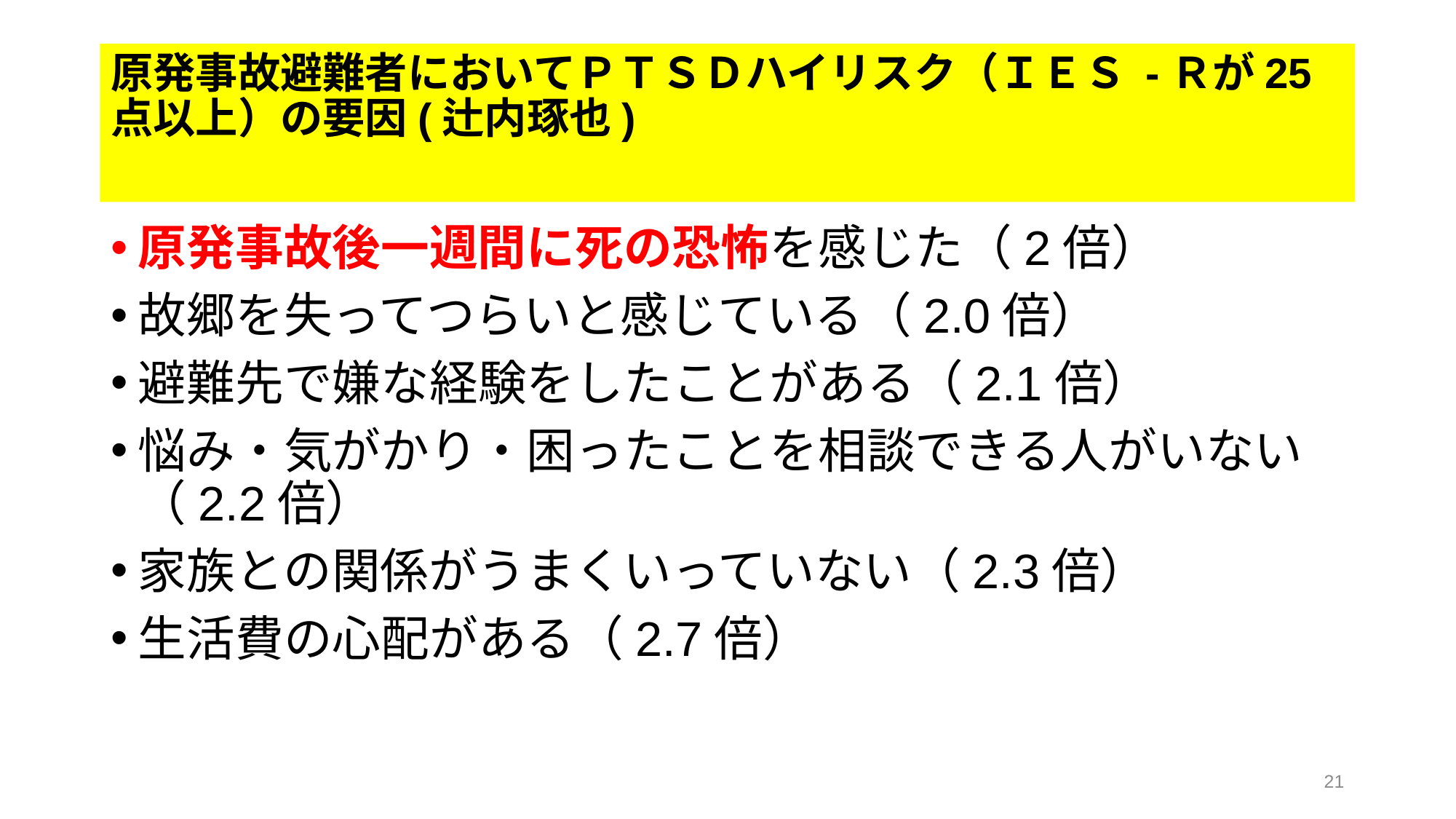

# 原発事故避難者においてＰＴＳＤハイリスク（ＩＥＳ -Ｒが25点以上）の要因(辻内琢也)
原発事故後一週間に死の恐怖を感じた（2倍）
故郷を失ってつらいと感じている（2.0倍）
避難先で嫌な経験をしたことがある（2.1倍）
悩み・気がかり・困ったことを相談できる人がいない（2.2倍）
家族との関係がうまくいっていない（2.3倍）
生活費の心配がある（2.7倍）

21